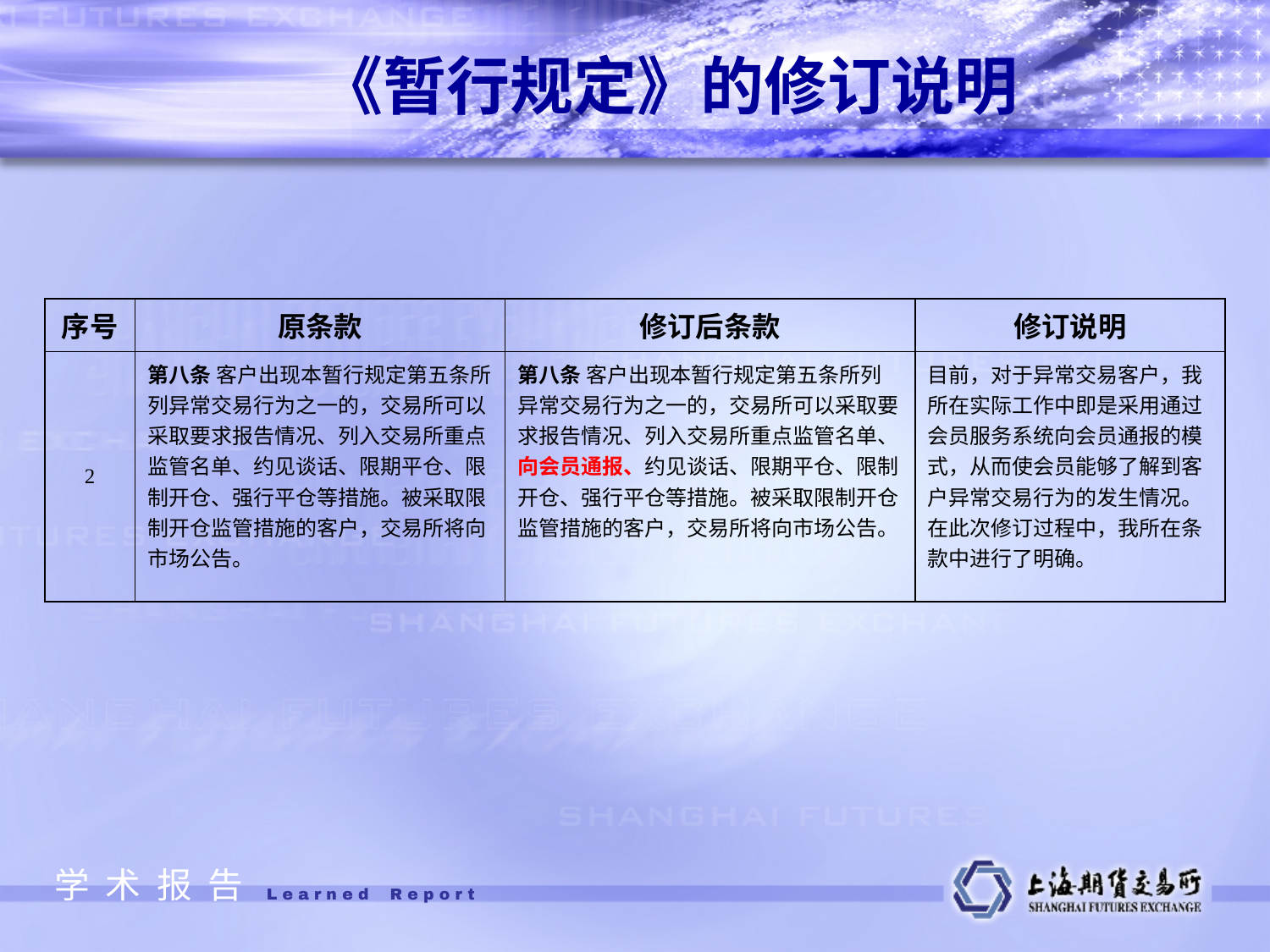

《暂行规定》的修订说明
| 序号 | 原条款 | 修订后条款 | 修订说明 |
| --- | --- | --- | --- |
| 2 | 第八条 客户出现本暂行规定第五条所列异常交易行为之一的，交易所可以采取要求报告情况、列入交易所重点监管名单、约见谈话、限期平仓、限制开仓、强行平仓等措施。被采取限制开仓监管措施的客户，交易所将向市场公告。 | 第八条 客户出现本暂行规定第五条所列异常交易行为之一的，交易所可以采取要求报告情况、列入交易所重点监管名单、向会员通报、约见谈话、限期平仓、限制开仓、强行平仓等措施。被采取限制开仓监管措施的客户，交易所将向市场公告。 | 目前，对于异常交易客户，我所在实际工作中即是采用通过会员服务系统向会员通报的模式，从而使会员能够了解到客户异常交易行为的发生情况。在此次修订过程中，我所在条款中进行了明确。 |